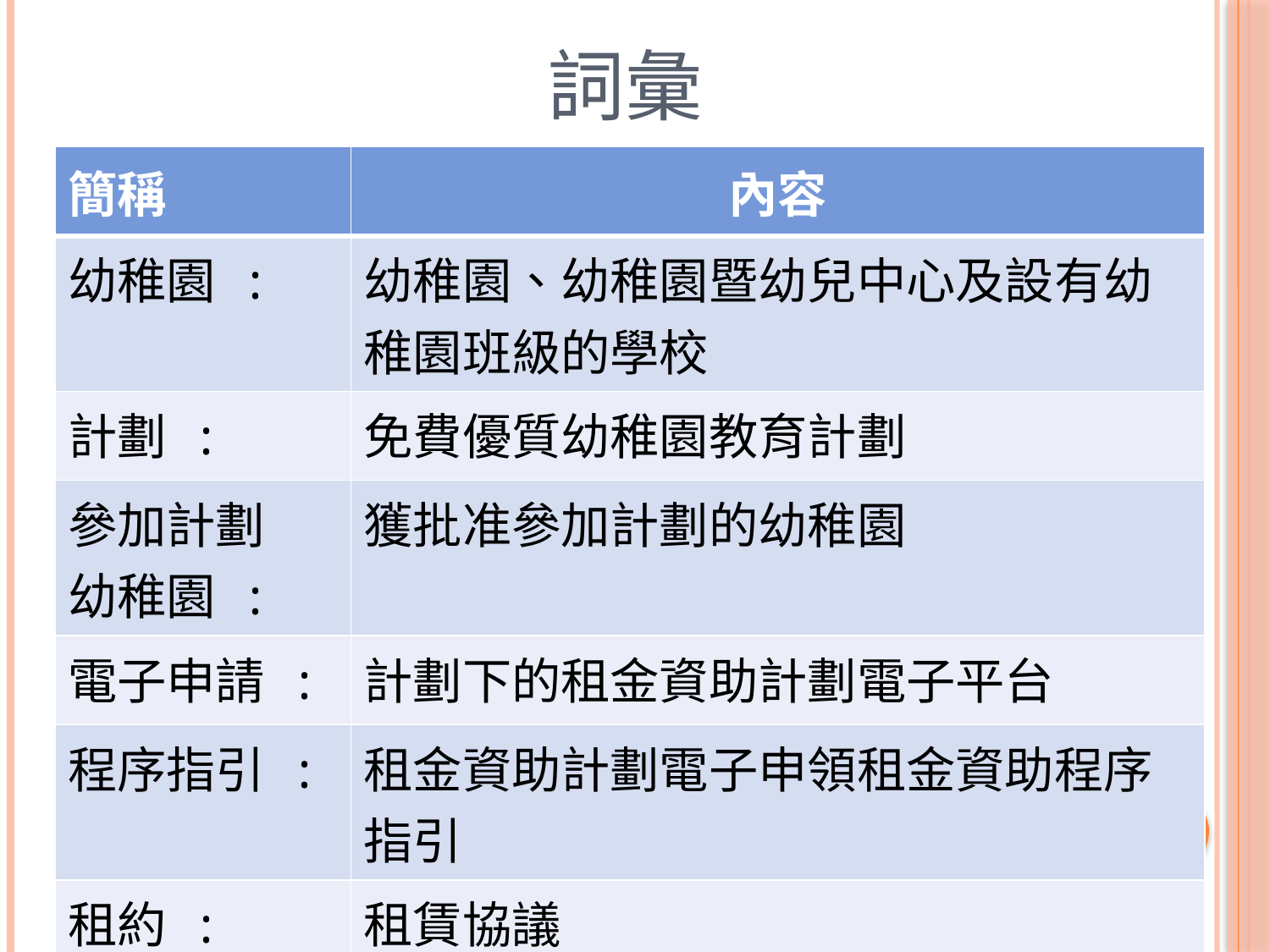

# 詞彙
| 簡稱 | 內容 |
| --- | --- |
| 幼稚園 : | 幼稚園、幼稚園暨幼兒中心及設有幼稚園班級的學校 |
| 計劃 : | 免費優質幼稚園教育計劃 |
| 參加計劃 幼稚園 : | 獲批准參加計劃的幼稚園 |
| 電子申請 : | 計劃下的租金資助計劃電子平台 |
| 程序指引 : | 租金資助計劃電子申領租金資助程序指引 |
| 租約 : | 租賃協議 |